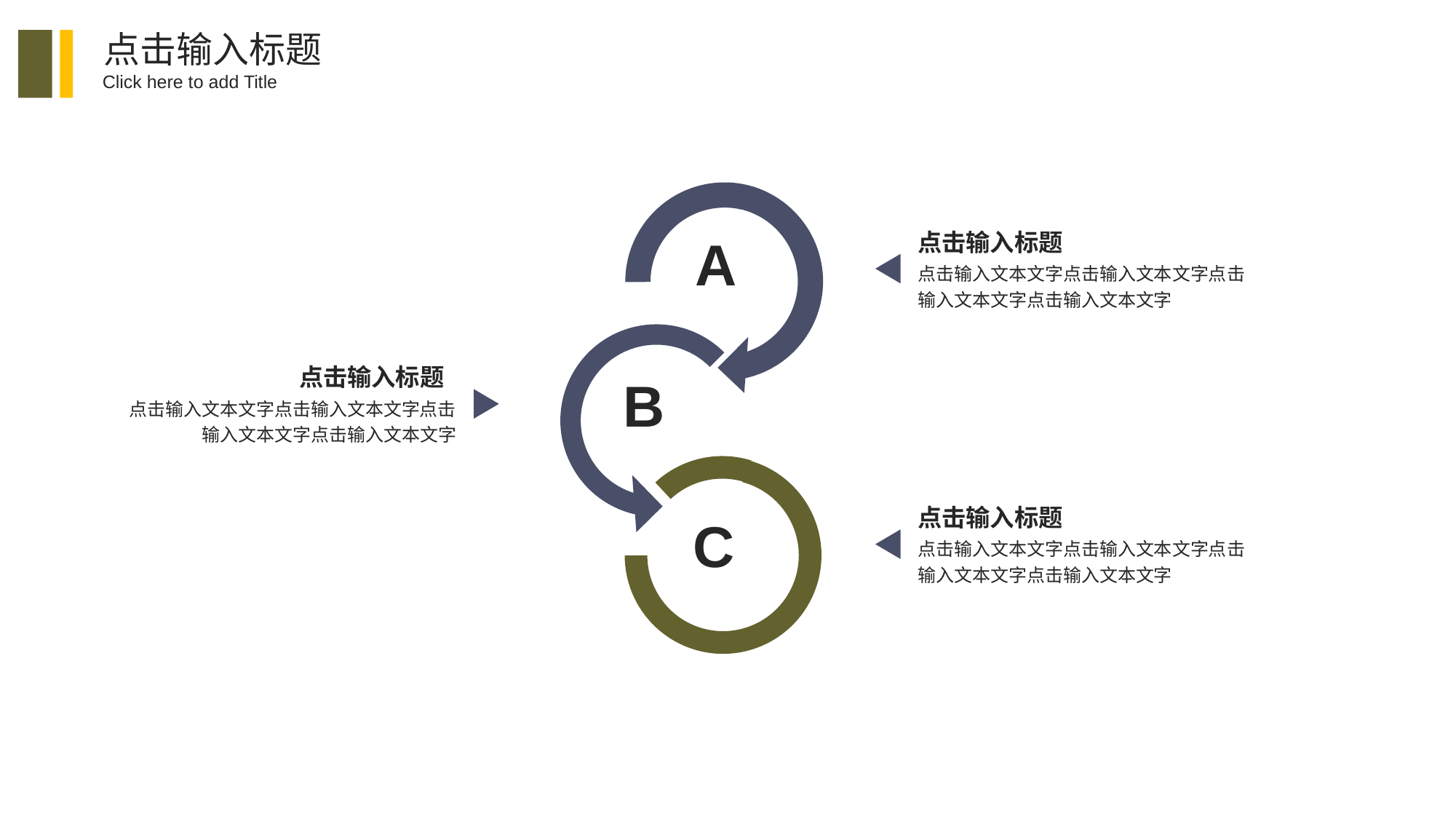

点击输入标题
Click here to add Title

A

B

C
点击输入标题
点击输入文本文字点击输入文本文字点击输入文本文字点击输入文本文字

点击输入标题
点击输入文本文字点击输入文本文字点击输入文本文字点击输入文本文字

点击输入标题
点击输入文本文字点击输入文本文字点击输入文本文字点击输入文本文字